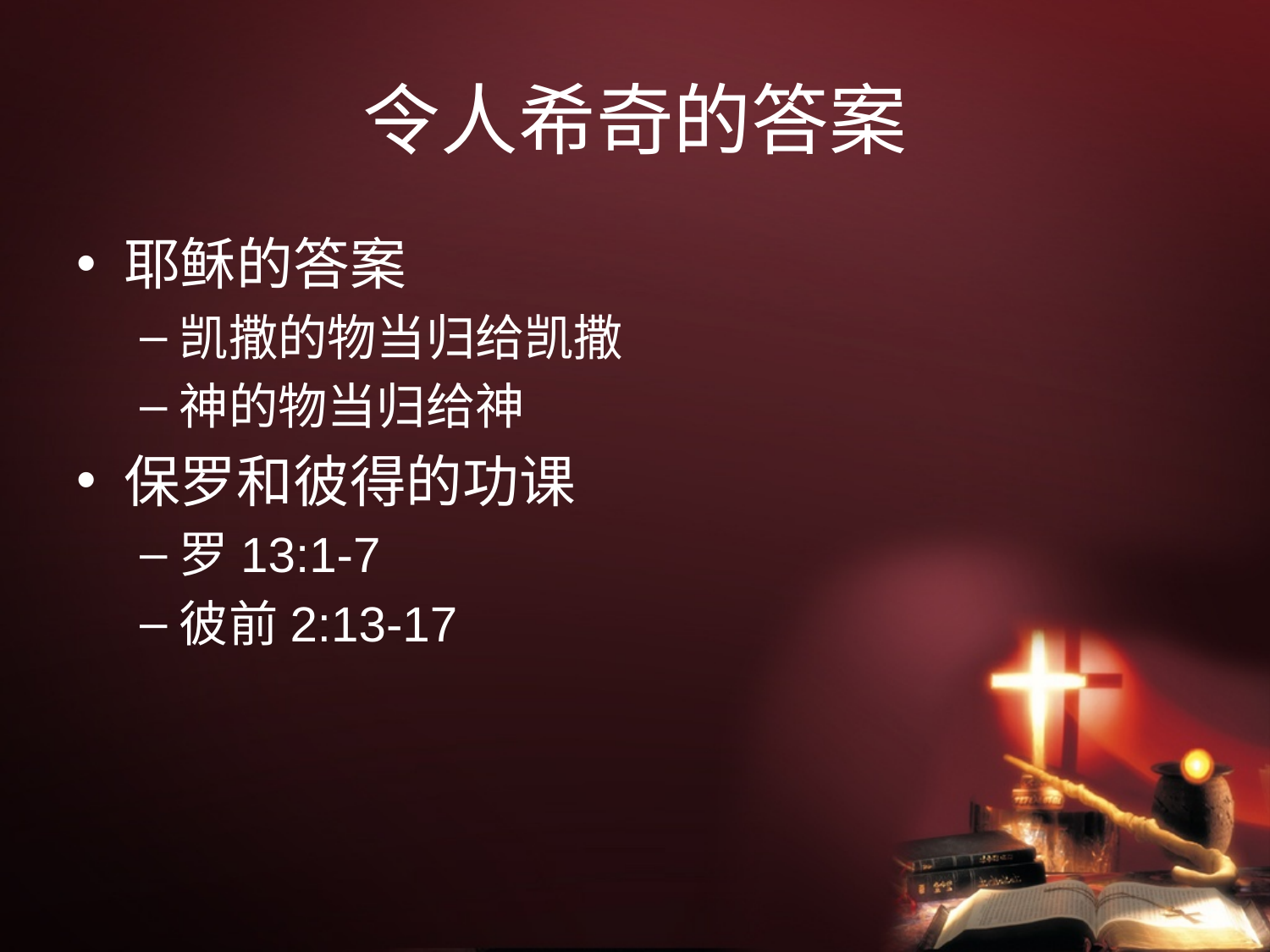

# 令人希奇的答案
耶稣的答案
凯撒的物当归给凯撒
神的物当归给神
保罗和彼得的功课
罗13:1-7
彼前2:13-17